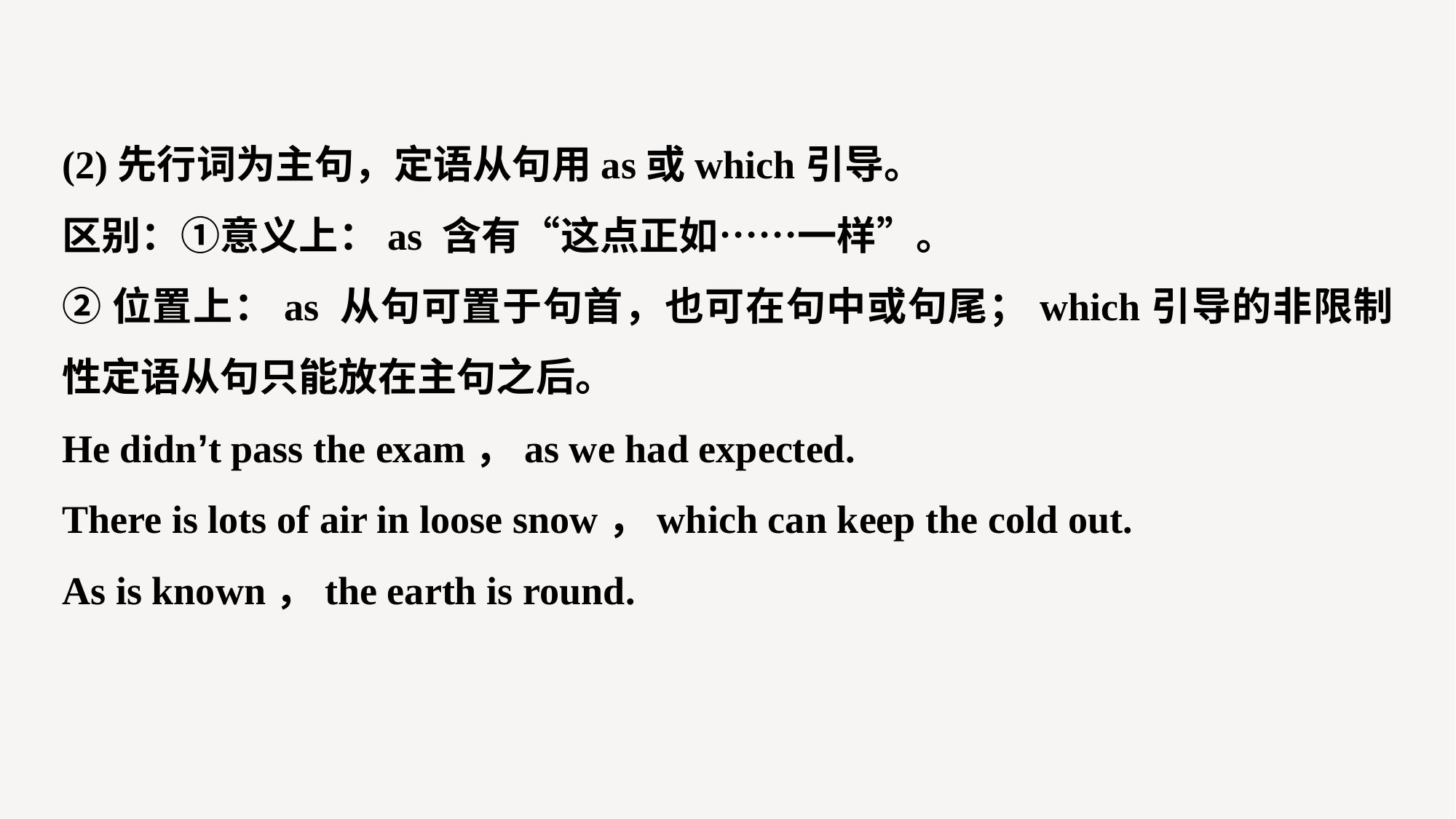

(2)先行词为主句，定语从句用as或which引导。
区别：①意义上：as 含有“这点正如……一样”。
②位置上：as 从句可置于句首，也可在句中或句尾；which引导的非限制性定语从句只能放在主句之后。
He didn’t pass the exam，as we had expected.
There is lots of air in loose snow，which can keep the cold out.
As is known，the earth is round.